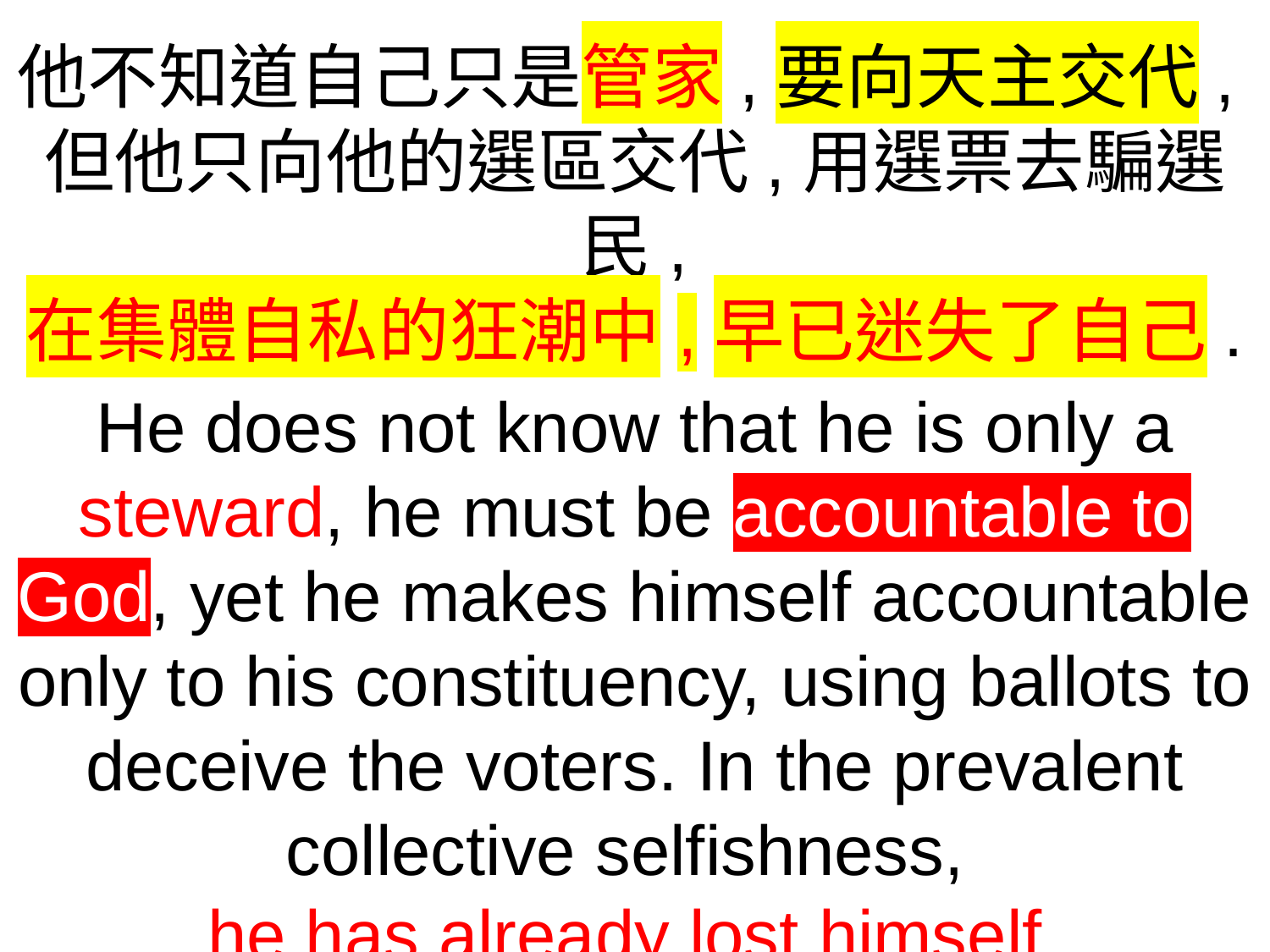

他不知道自己只是管家,要向天主交代,但他只向他的選區交代,用選票去騙選民,
在集體自私的狂潮中,早已迷失了自己.
He does not know that he is only a steward, he must be accountable to God, yet he makes himself accountable only to his constituency, using ballots to deceive the voters. In the prevalent collective selfishness,
he has already lost himself.